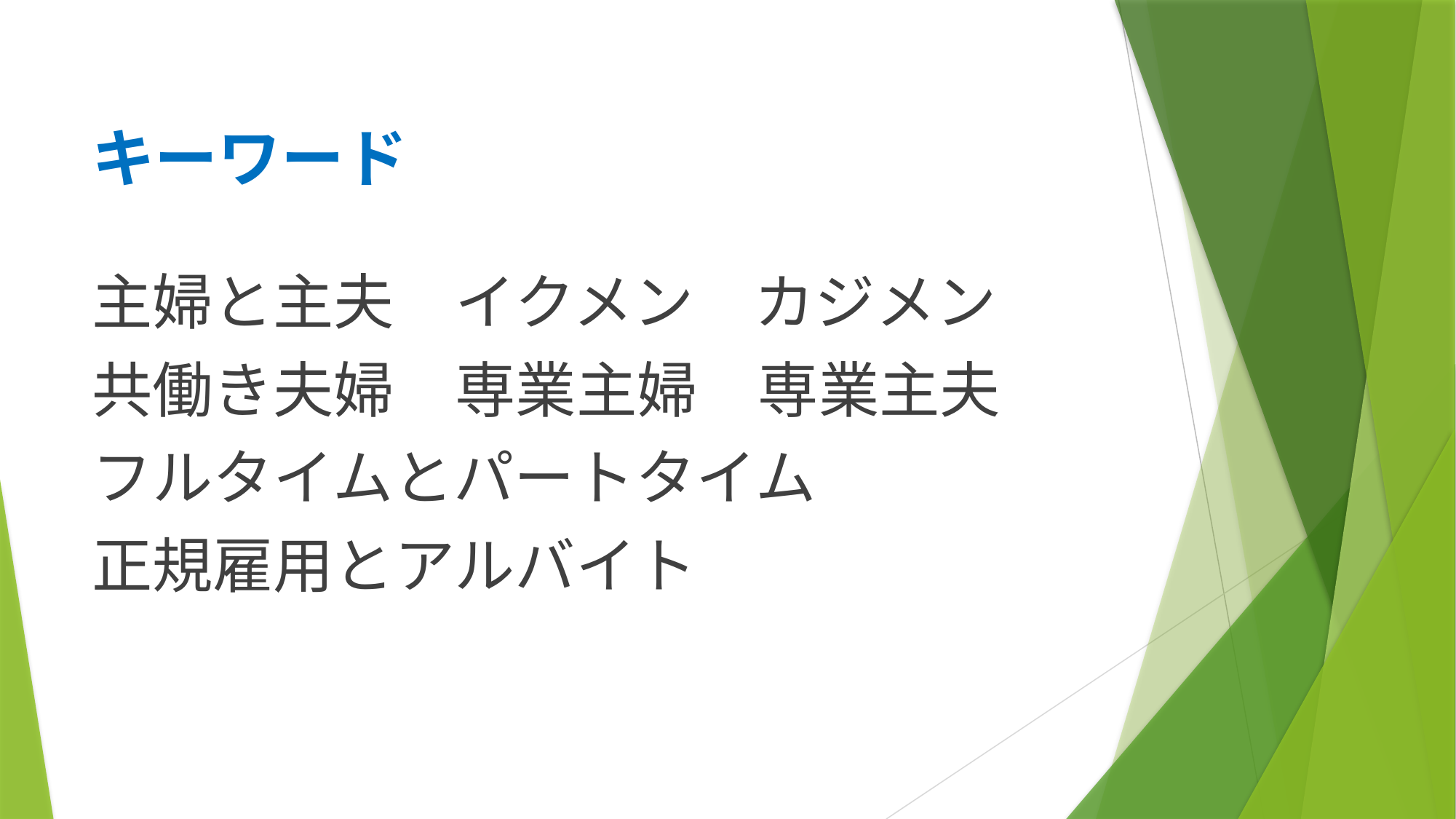

# キーワード
主婦と主夫　イクメン　カジメン
共働き夫婦　専業主婦　専業主夫
フルタイムとパートタイム
正規雇用とアルバイト